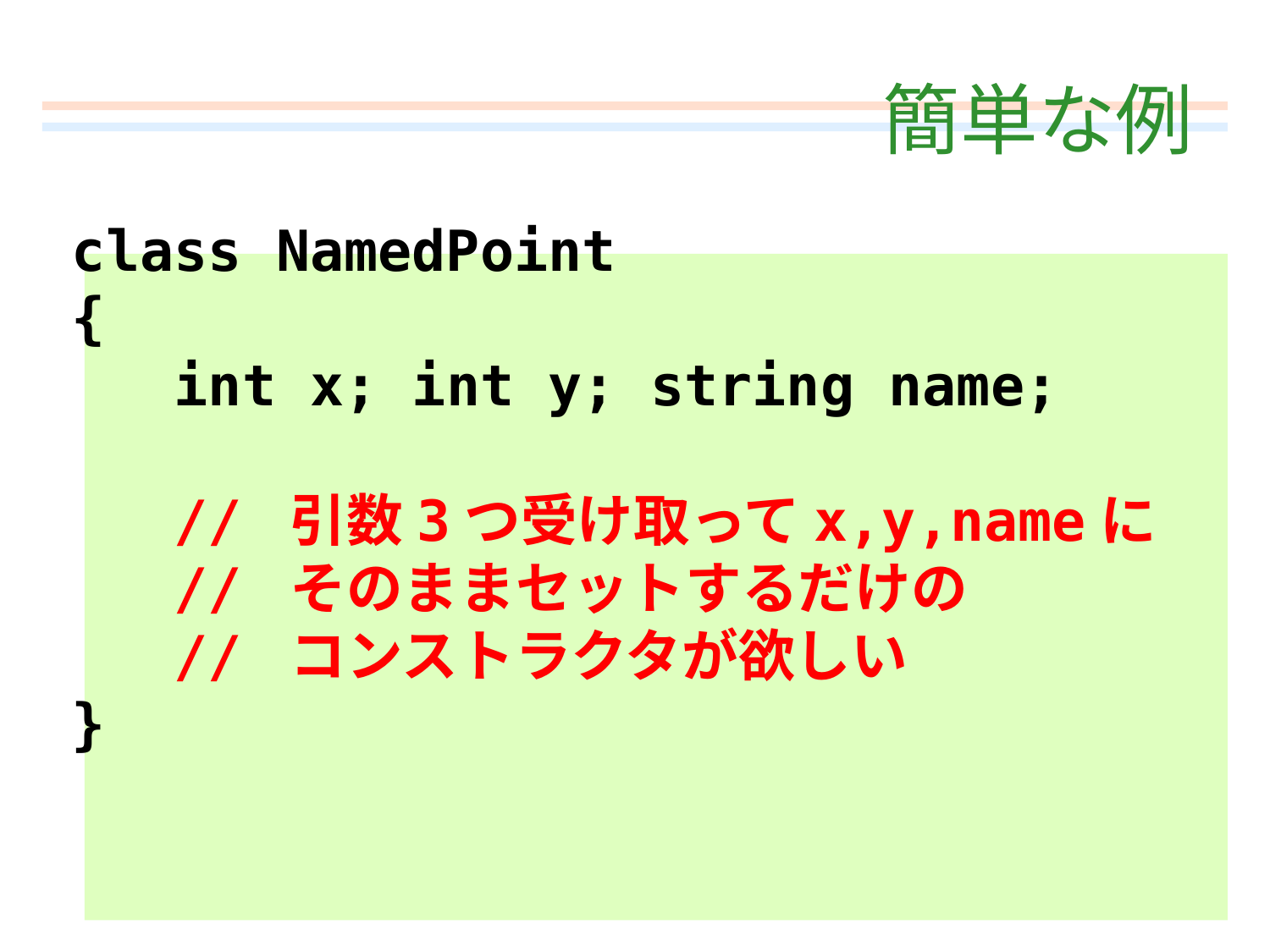

# 簡単な例
class NamedPoint
{
   int x; int y; string name;

   // 引数3つ受け取ってx,y,nameに
   // そのままセットするだけの
   // コンストラクタが欲しい
}